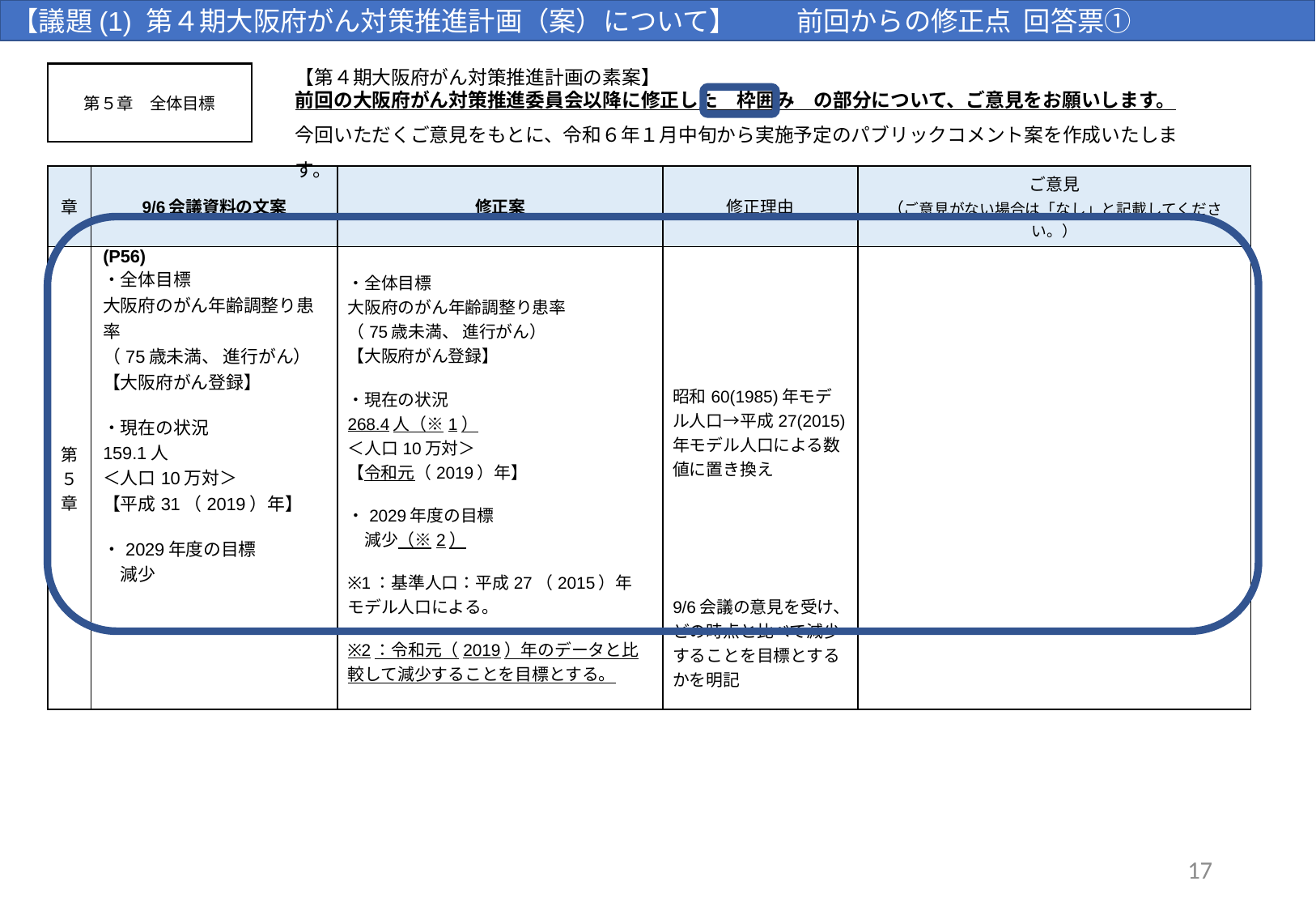

【議題(1) 第４期大阪府がん対策推進計画（案）について】 　　前回からの修正点  回答票①
【第４期大阪府がん対策推進計画の素案】
前回の大阪府がん対策推進委員会以降に修正した　枠囲み　の部分について、ご意見をお願いします。
今回いただくご意見をもとに、令和６年１月中旬から実施予定のパブリックコメント案を作成いたします。
第５章　全体目標

| 章 | 9/6会議資料の文案 | 修正案 | 修正理由 | ご意見 （ご意見がない場合は「なし」と記載してください。） |
| --- | --- | --- | --- | --- |
| 第５章 | (P56) ・全体目標　 大阪府のがん年齢調整り患率 （75歳未満、 進行がん） 【大阪府がん登録】 ・現在の状況 159.1人 ＜人口10万対＞ 【平成31（2019）年】 ・2029年度の目標 　減少 | ・全体目標 大阪府のがん年齢調整り患率 （75歳未満、 進行がん） 【大阪府がん登録】 ・現在の状況 268.4人（※1） ＜人口10万対＞ 【令和元（2019）年】 ・2029年度の目標 　減少（※2） ※1：基準人口：平成27（2015）年 モデル人口による。 ※2：令和元（2019）年のデータと比較して減少することを目標とする。 | 昭和60(1985)年モデル人口→平成27(2015)年モデル人口による数値に置き換え 9/6会議の意見を受け、どの時点と比べて減少することを目標とするかを明記 |  |

17